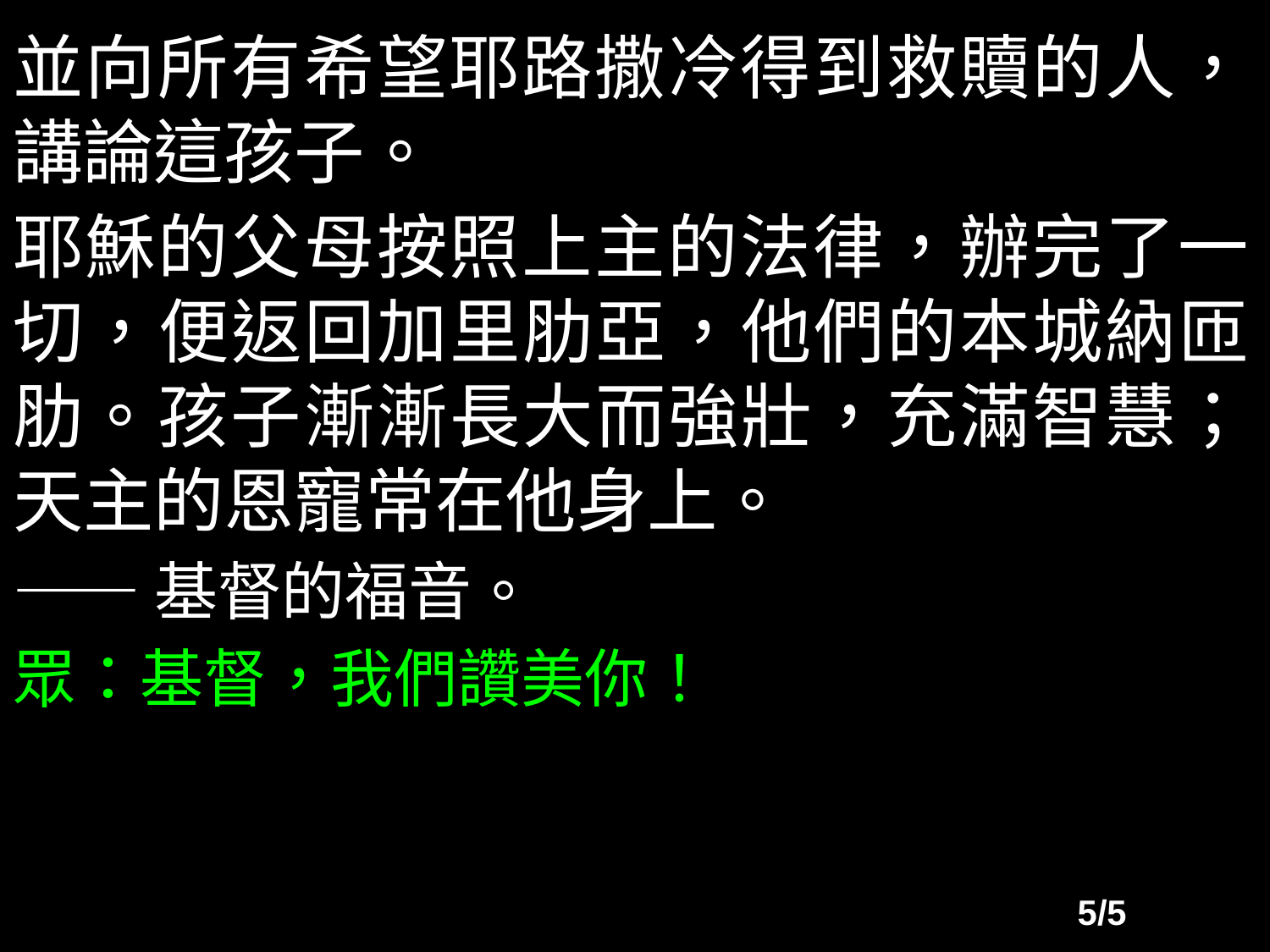

並向所有希望耶路撒冷得到救贖的人，講論這孩子。
耶穌的父母按照上主的法律，辦完了一切，便返回加里肋亞，他們的本城納匝肋。孩子漸漸長大而強壯，充滿智慧；天主的恩寵常在他身上。
——基督的福音。
眾：基督，我們讚美你！

5/5